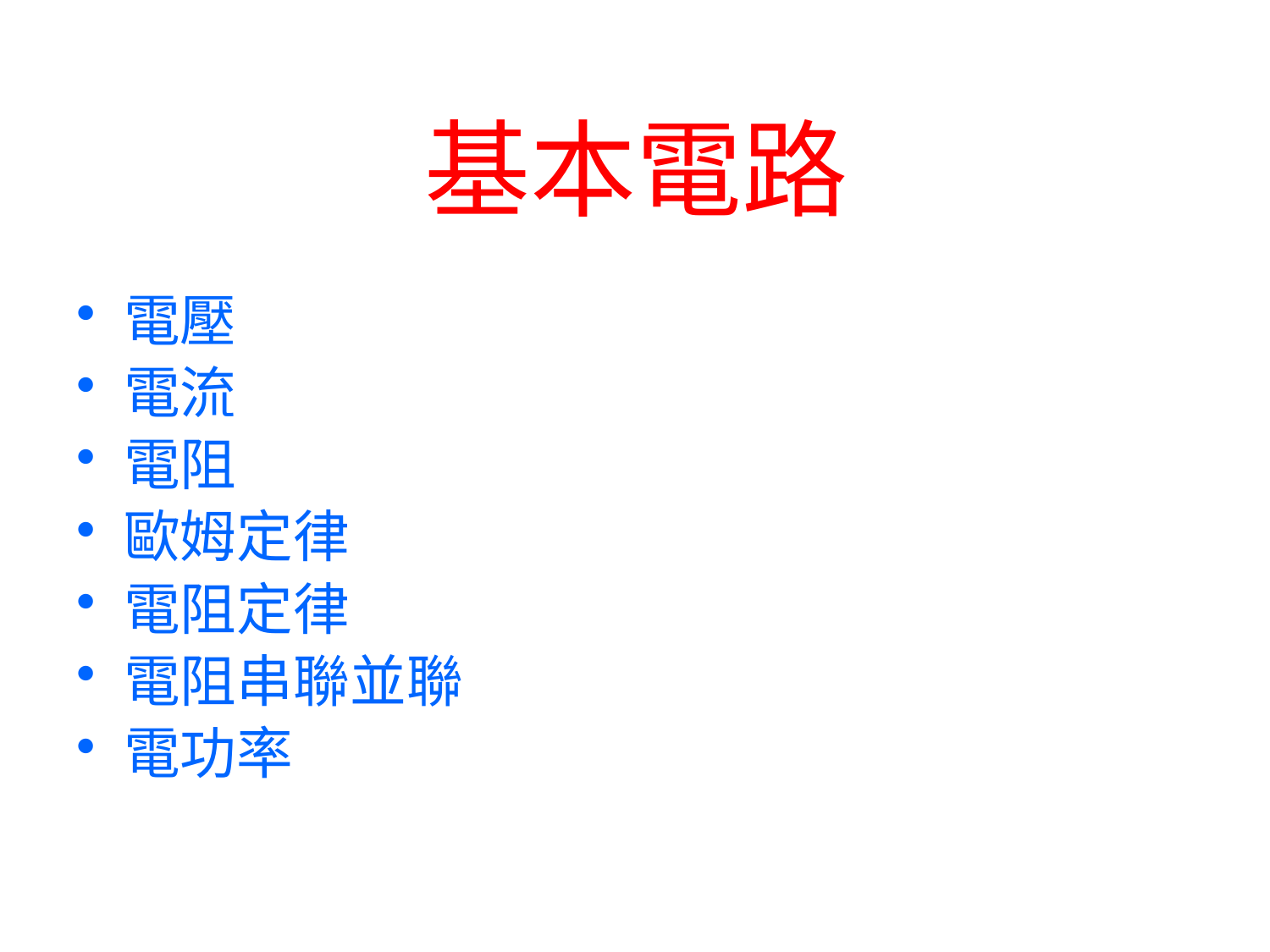

# 基本電路
電壓
電流
電阻
歐姆定律
電阻定律
電阻串聯並聯
電功率